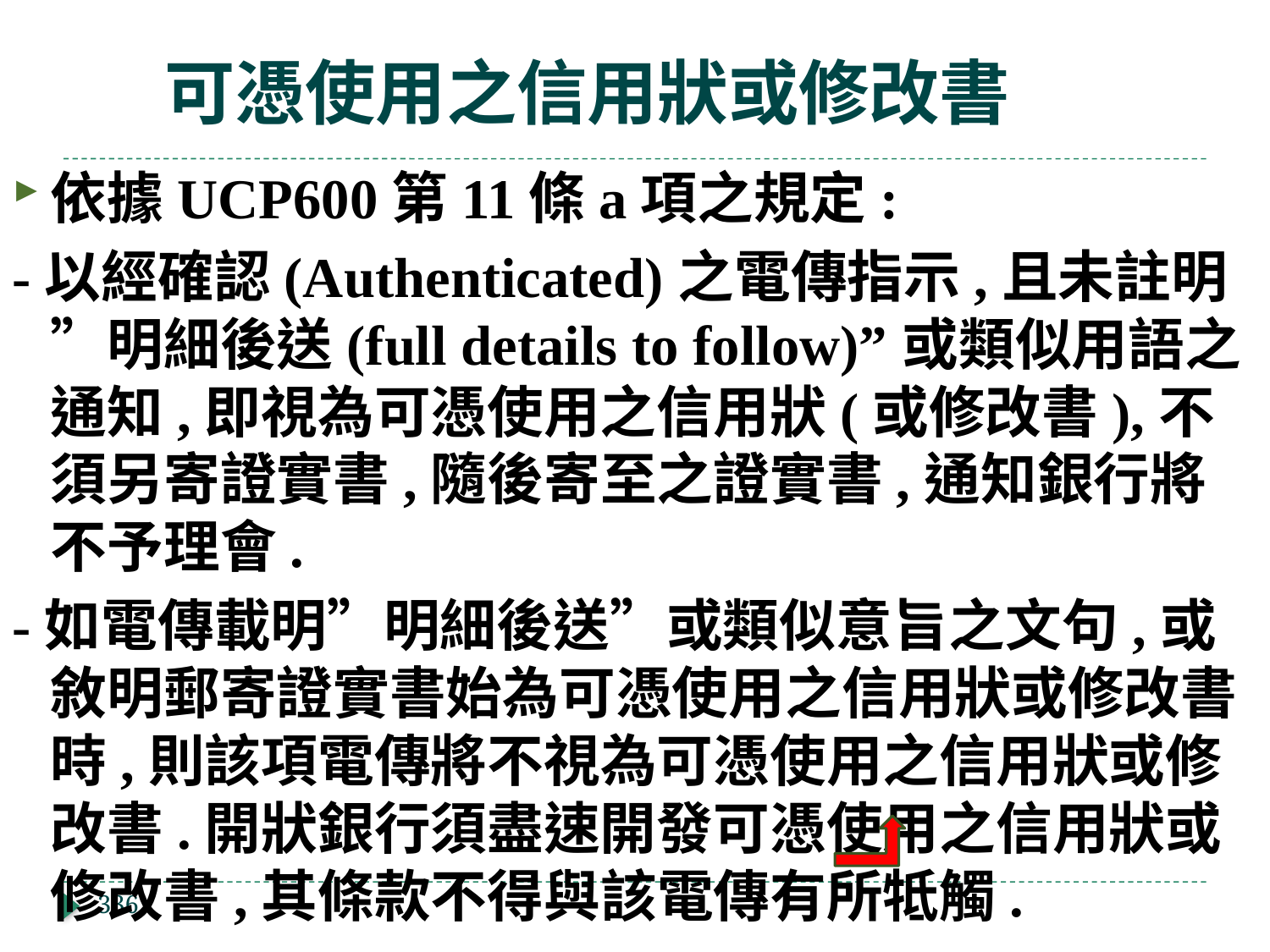

# 可憑使用之信用狀或修改書
依據UCP600第11條a項之規定:
-以經確認(Authenticated)之電傳指示,且未註明”明細後送(full details to follow)”或類似用語之通知,即視為可憑使用之信用狀(或修改書),不須另寄證實書,隨後寄至之證實書,通知銀行將不予理會.
-如電傳載明”明細後送”或類似意旨之文句,或敘明郵寄證實書始為可憑使用之信用狀或修改書時,則該項電傳將不視為可憑使用之信用狀或修改書.開狀銀行須盡速開發可憑使用之信用狀或修改書,其條款不得與該電傳有所牴觸.

336